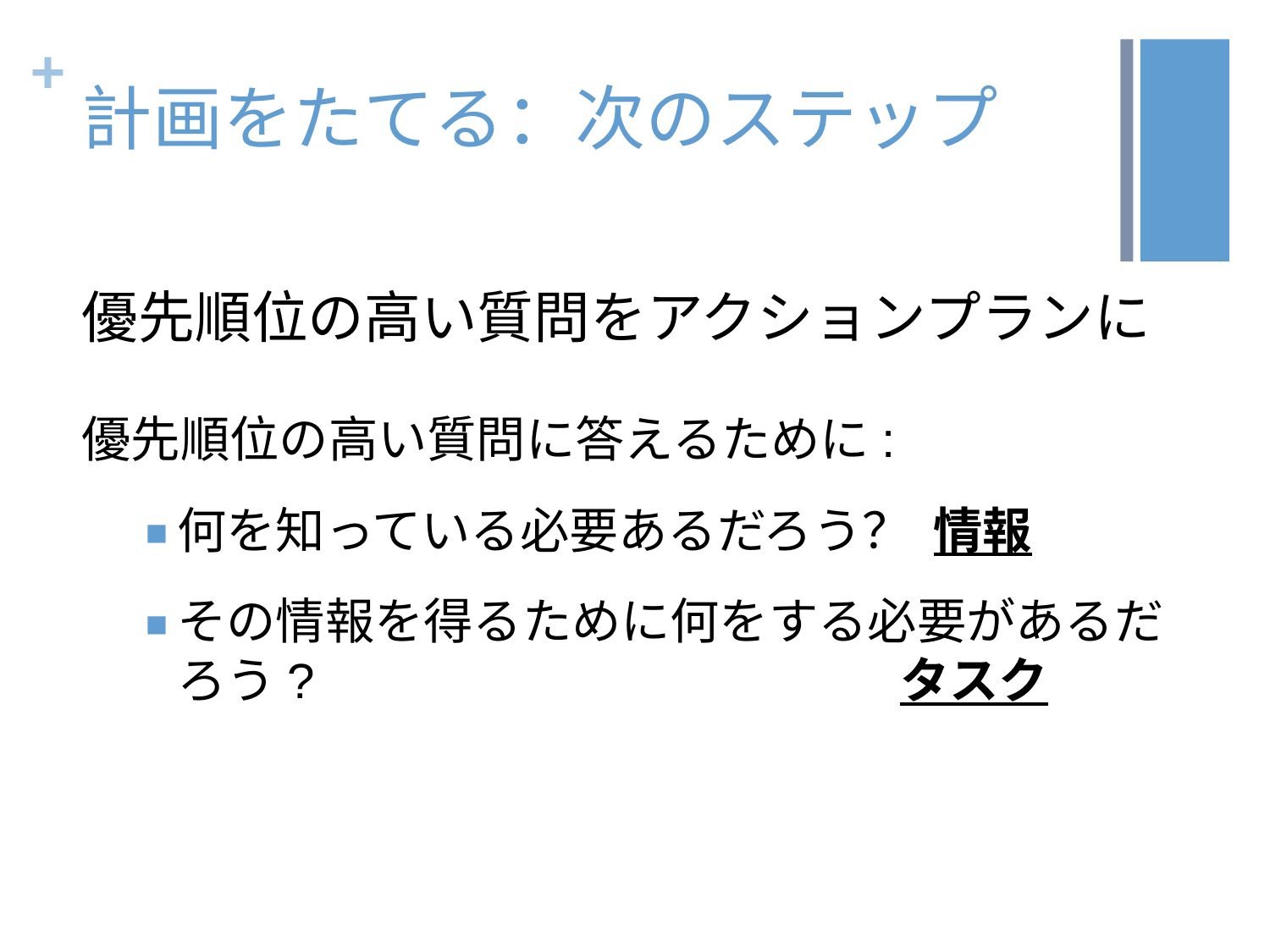

# 計画をたてる：次のステップ
優先順位の高い質問をアクションプランに

優先順位の高い質問に答えるために:
何を知っている必要あるだろう？  情報
その情報を得るために何をする必要があるだろう?       　　　　　　　　　   タスク